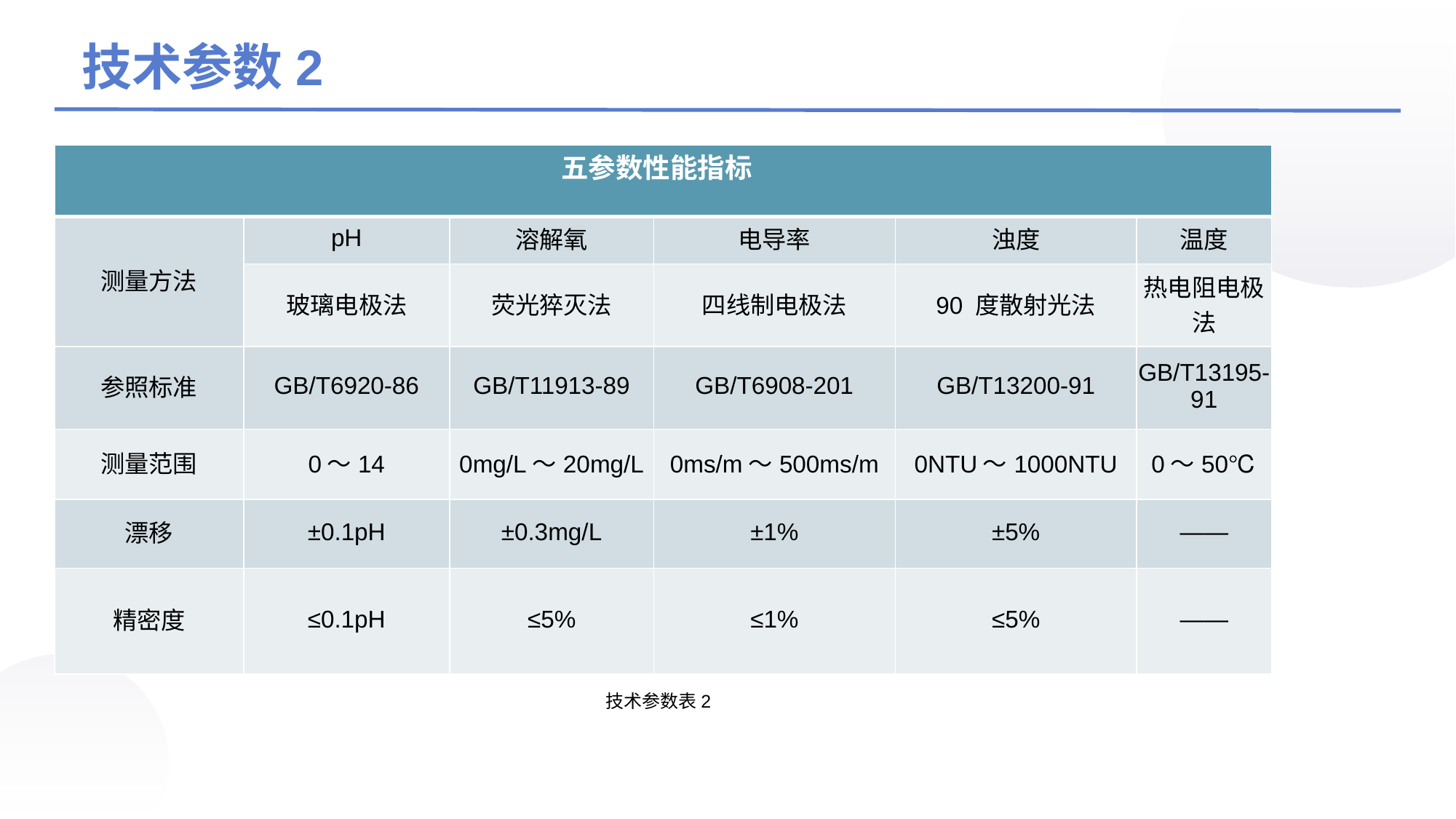

技术参数2
| 五参数性能指标 |  |  |  |  |  |
| --- | --- | --- | --- | --- | --- |
| 测量方法 | pH | 溶解氧 | 电导率 | 浊度 | 温度 |
|  | 玻璃电极法 | 荧光猝灭法 | 四线制电极法 | 90 度散射光法 | 热电阻电极法 |
| 参照标准 | GB/T6920-86 | GB/T11913-89 | GB/T6908-201 | GB/T13200-91 | GB/T13195-91 |
| 测量范围 | 0～14 | 0mg/L～20mg/L | 0ms/m～500ms/m | 0NTU～1000NTU | 0～50℃ |
| 漂移 | ±0.1pH | ±0.3mg/L | ±1% | ±5% | —— |
| 精密度 | ≤0.1pH | ≤5% | ≤1% | ≤5% | —— |

技术参数表2